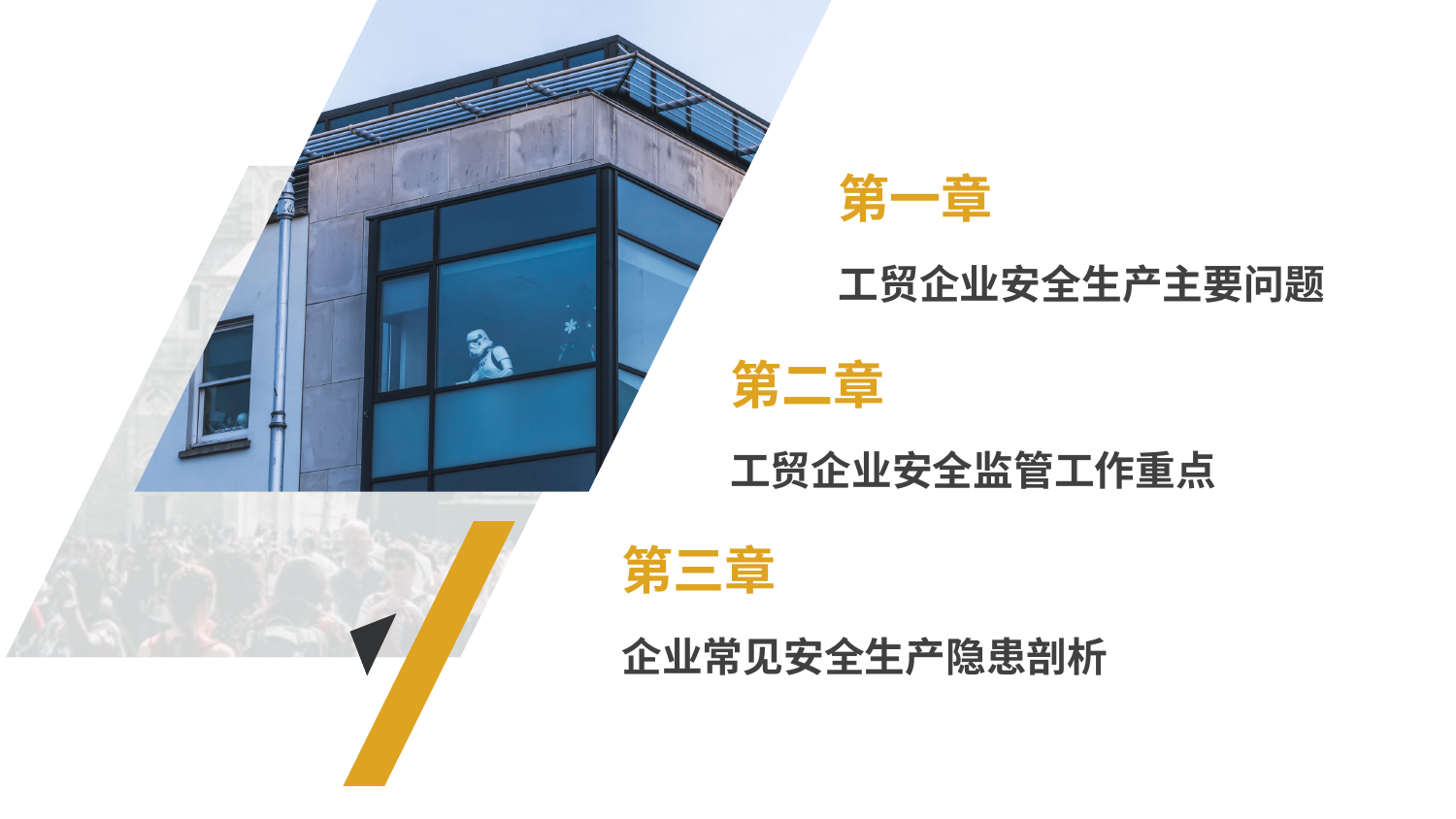

第一章
工贸企业安全生产主要问题
# 第二章 工贸企业安全监管工作重点
第三章
企业常见安全生产隐患剖析